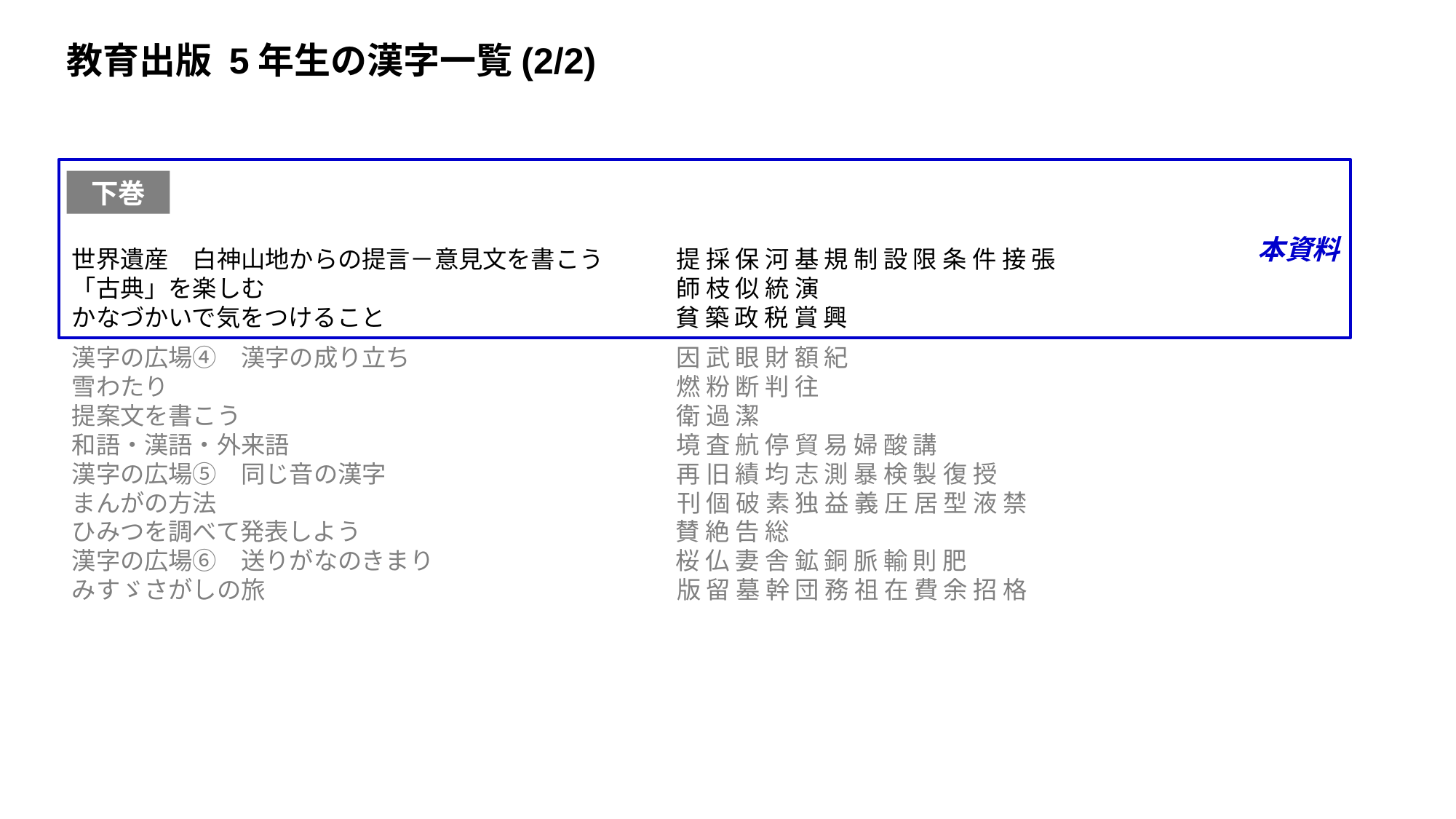

教育出版 5年生の漢字一覧(2/2)
本資料
下巻
世界遺産　白神山地からの提言－意見文を書こう　　　提 採 保 河 基 規 制 設 限 条 件 接 張
「古典」を楽しむ　　　　　　　　　　　　　　　　　師 枝 似 統 演
かなづかいで気をつけること　　　　　　　　　　　　貧 築 政 税 賞 興

漢字の広場④　漢字の成り立ち　　　　　　　　　　　因 武 眼 財 額 紀
雪わたり　　　　　　　　　　　　　　　　　　　　　燃 粉 断 判 往
提案文を書こう　　　　　　　　　　　　　　　　　　衛 過 潔
和語・漢語・外来語　　　　　　　　　　　　　　　　境 査 航 停 貿 易 婦 酸 講
漢字の広場⑤　同じ音の漢字　　　　　　　　　　　　再 旧 績 均 志 測 暴 検 製 復 授
まんがの方法　　　　　　　　　　　　　　　　　　　刊 個 破 素 独 益 義 圧 居 型 液 禁
ひみつを調べて発表しよう　　　　　　　　　　　　　賛 絶 告 総
漢字の広場⑥　送りがなのきまり　　　　　　　　　　桜 仏 妻 舎 鉱 銅 脈 輸 則 肥
みすゞさがしの旅　　　　　　　　　　　　　　　　　版 留 墓 幹 団 務 祖 在 費 余 招 格